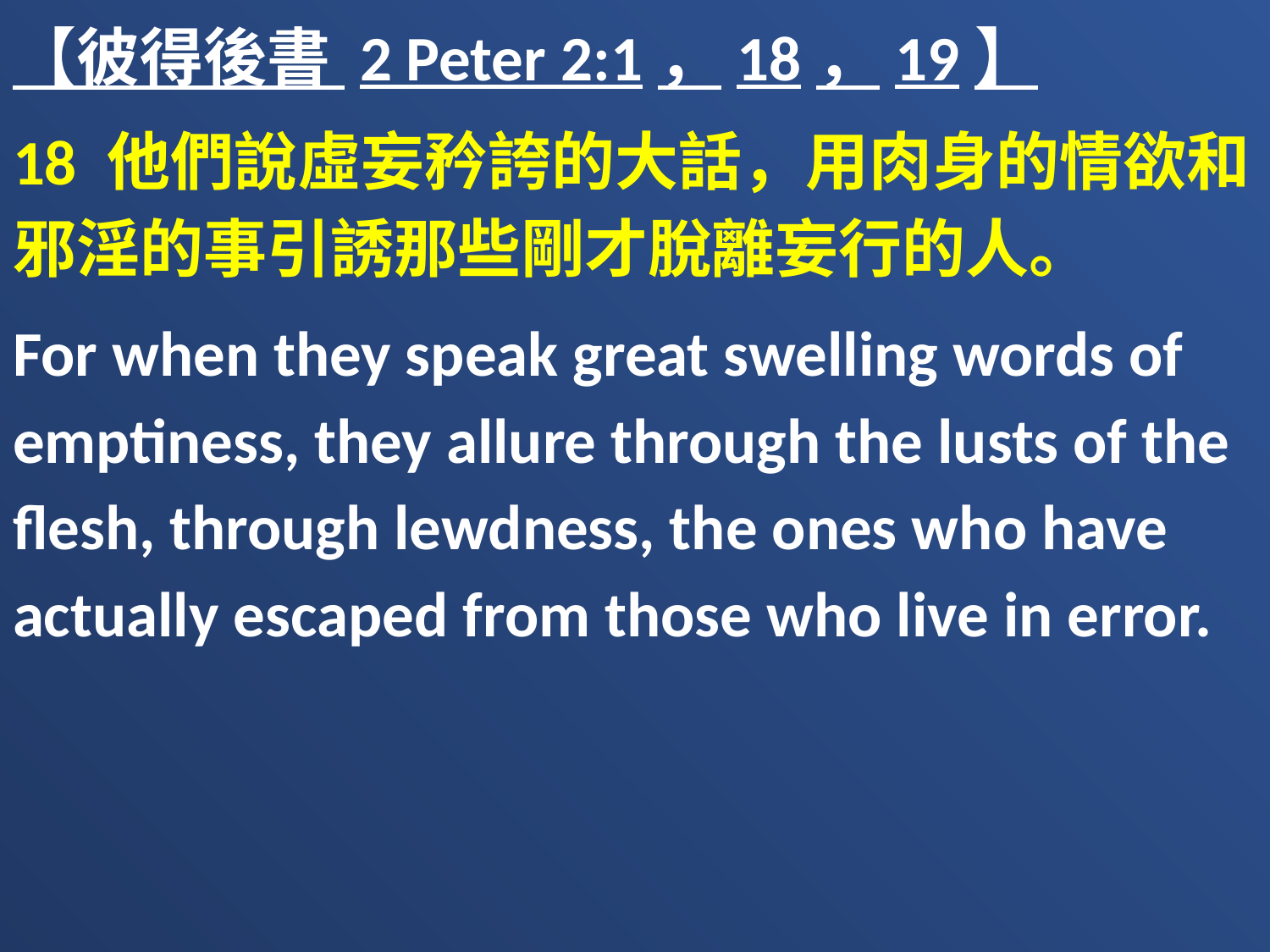

【彼得後書 2 Peter 2:1，18，19】
18 他們說虛妄矜誇的大話，用肉身的情欲和邪淫的事引誘那些剛才脫離妄行的人。
For when they speak great swelling words of emptiness, they allure through the lusts of the flesh, through lewdness, the ones who have actually escaped from those who live in error.